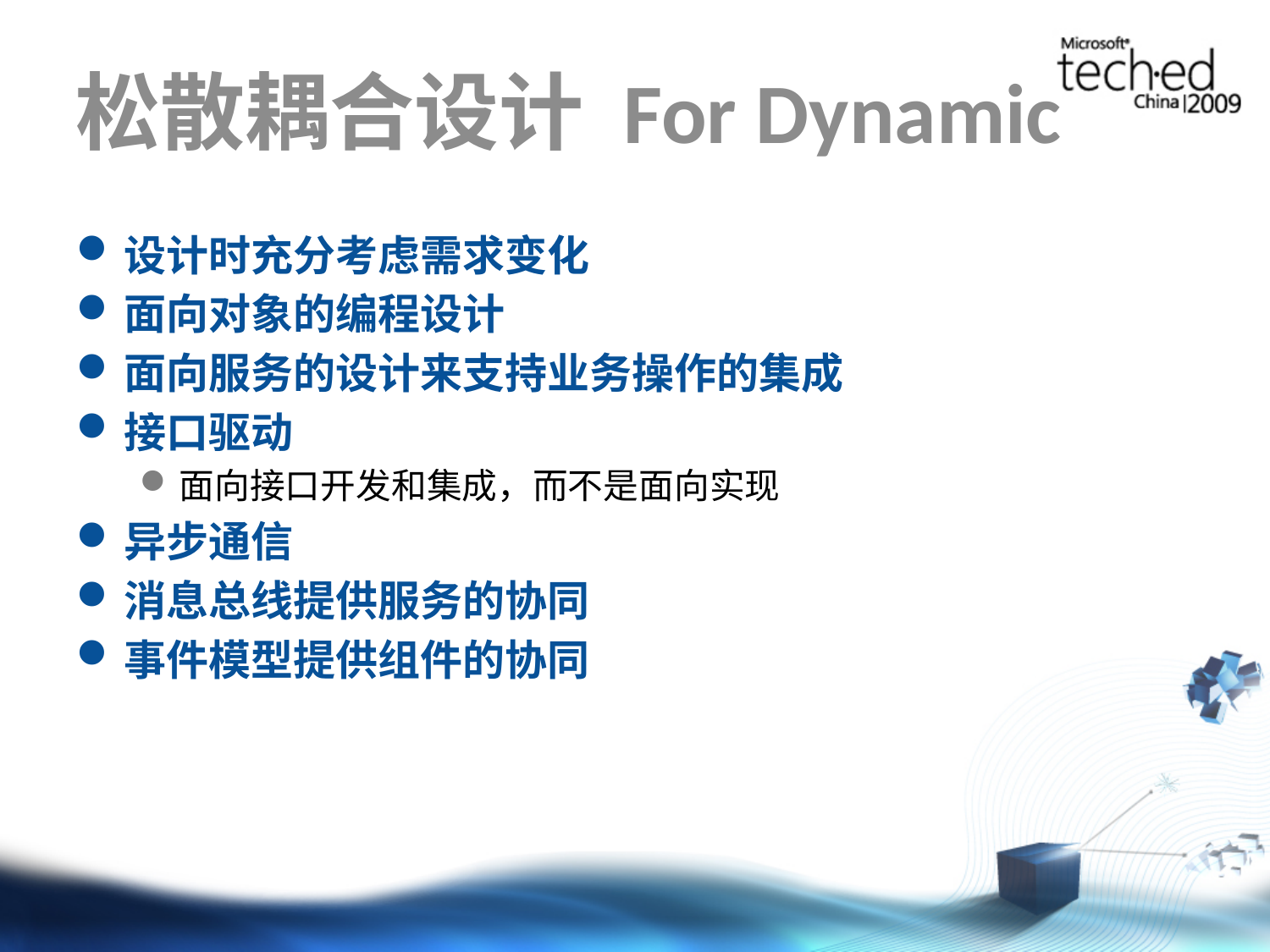

# 松散耦合设计 For Dynamic
设计时充分考虑需求变化
面向对象的编程设计
面向服务的设计来支持业务操作的集成
接口驱动
面向接口开发和集成，而不是面向实现
异步通信
消息总线提供服务的协同
事件模型提供组件的协同